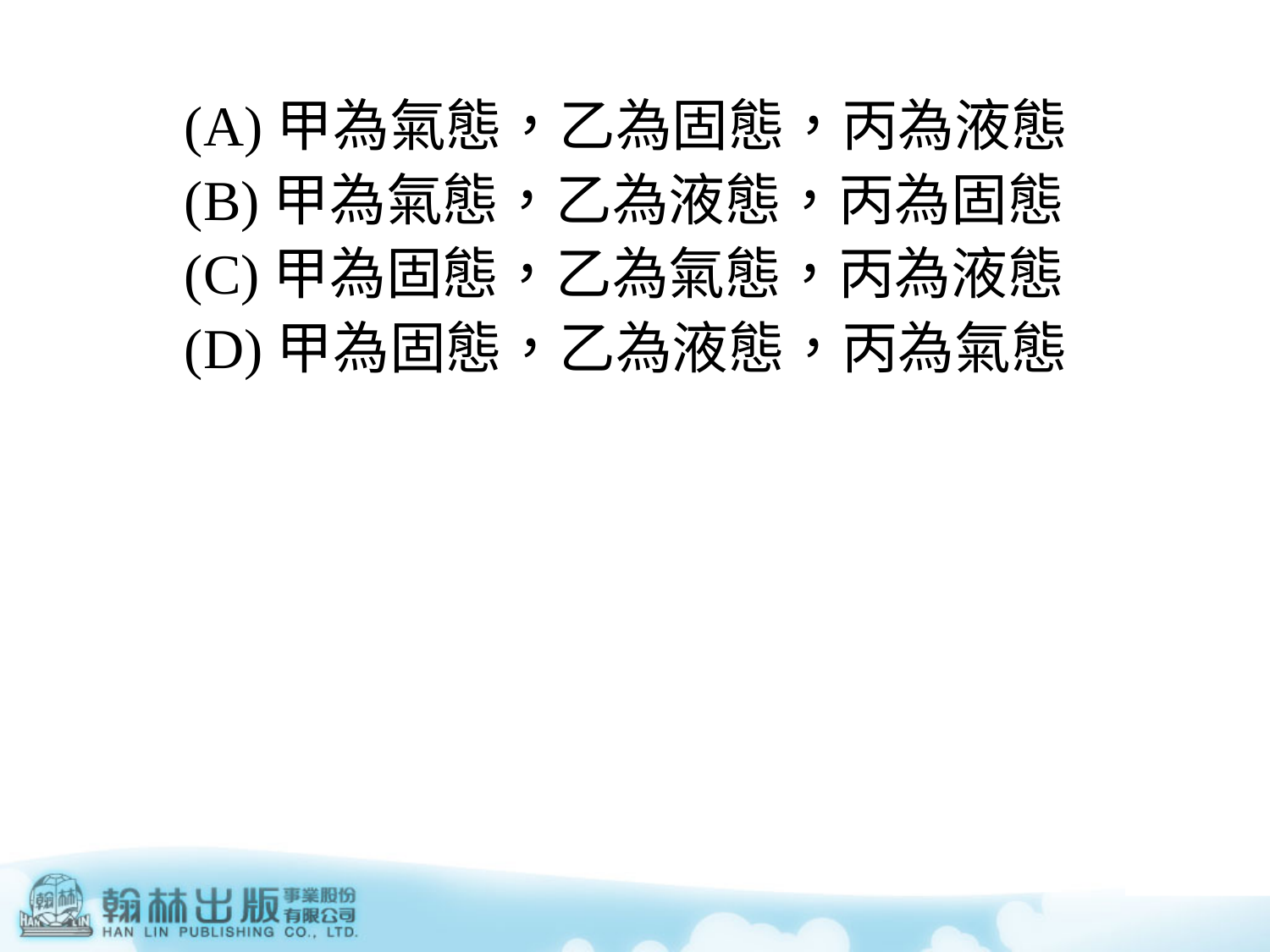

(A)甲為氣態，乙為固態，丙為液態
	(B)甲為氣態，乙為液態，丙為固態
	(C)甲為固態，乙為氣態，丙為液態
	(D)甲為固態，乙為液態，丙為氣態